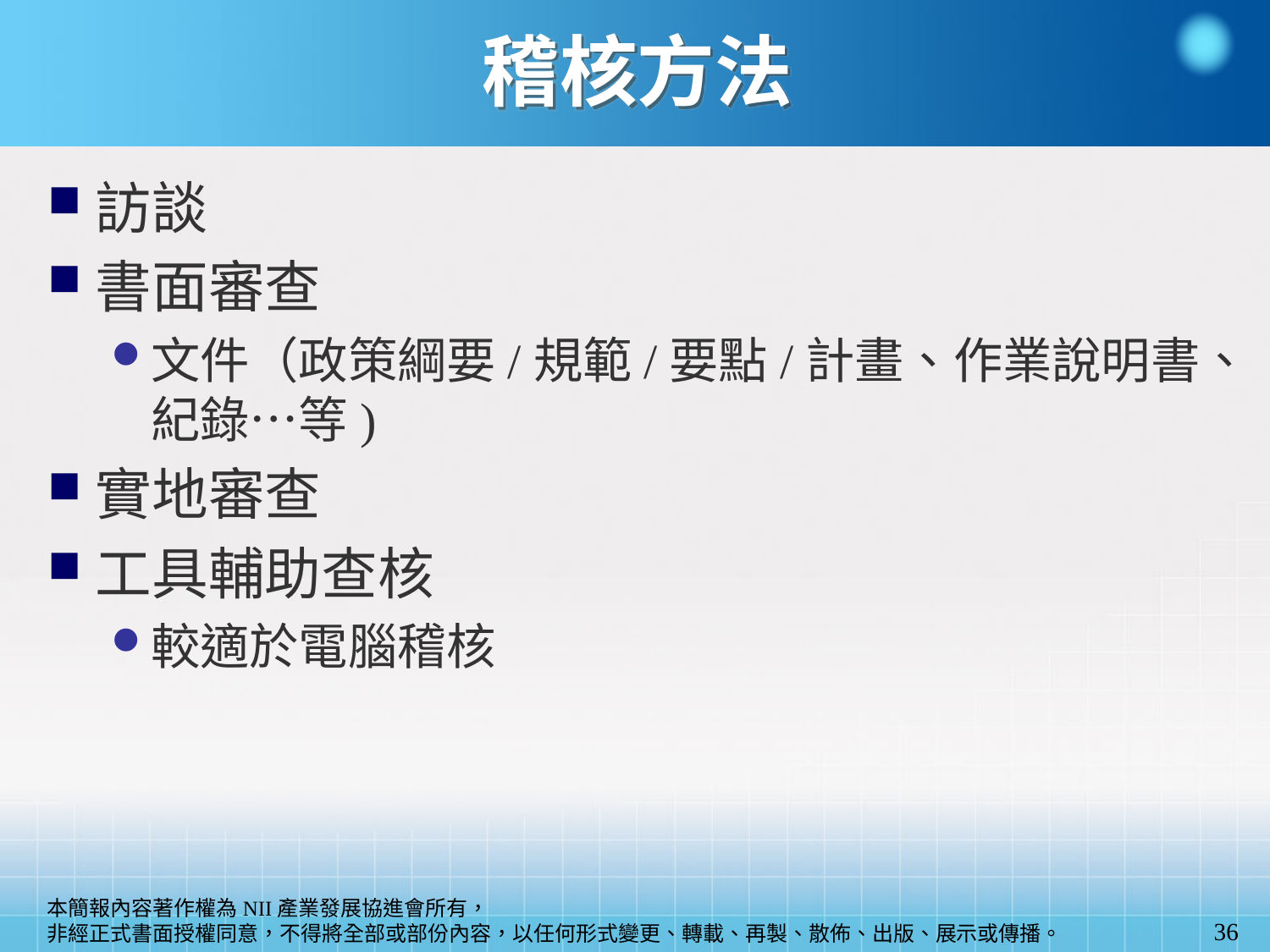

稽核方法
訪談
書面審查
文件（政策綱要/規範/要點/計畫、作業說明書、紀錄…等)
實地審查
工具輔助查核
較適於電腦稽核

36